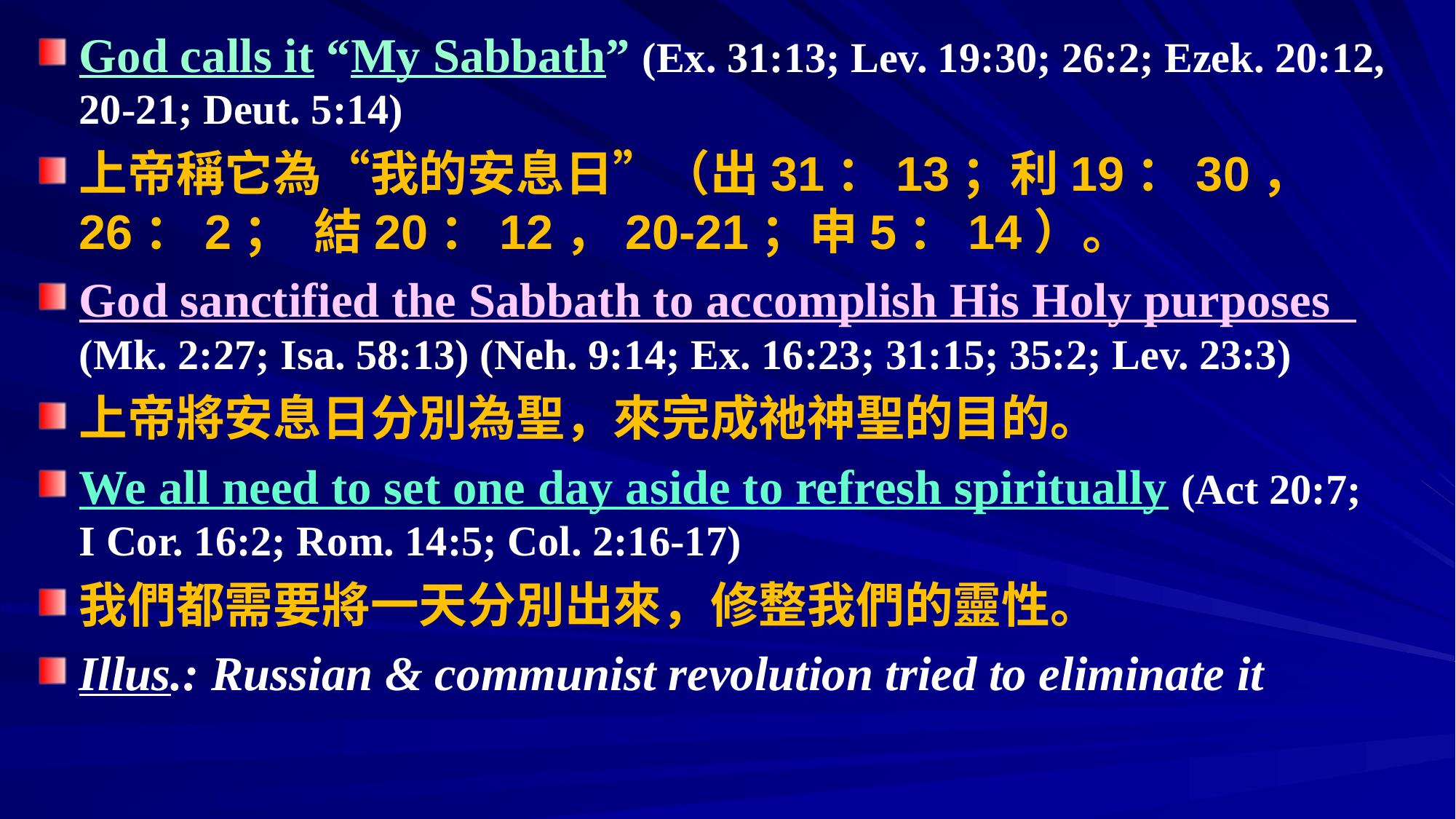

God calls it “My Sabbath” (Ex. 31:13; Lev. 19:30; 26:2; Ezek. 20:12, 20-21; Deut. 5:14)
上帝稱它為“我的安息日”（出31：13；利19：30， 26：2；  結20：12，20-21；申5：14）。
God sanctified the Sabbath to accomplish His Holy purposes   (Mk. 2:27; Isa. 58:13) (Neh. 9:14; Ex. 16:23; 31:15; 35:2; Lev. 23:3)
上帝將安息日分別為聖，來完成祂神聖的目的。
We all need to set one day aside to refresh spiritually (Act 20:7;      I Cor. 16:2; Rom. 14:5; Col. 2:16-17)
我們都需要將一天分別出來，修整我們的靈性。
Illus.: Russian & communist revolution tried to eliminate it